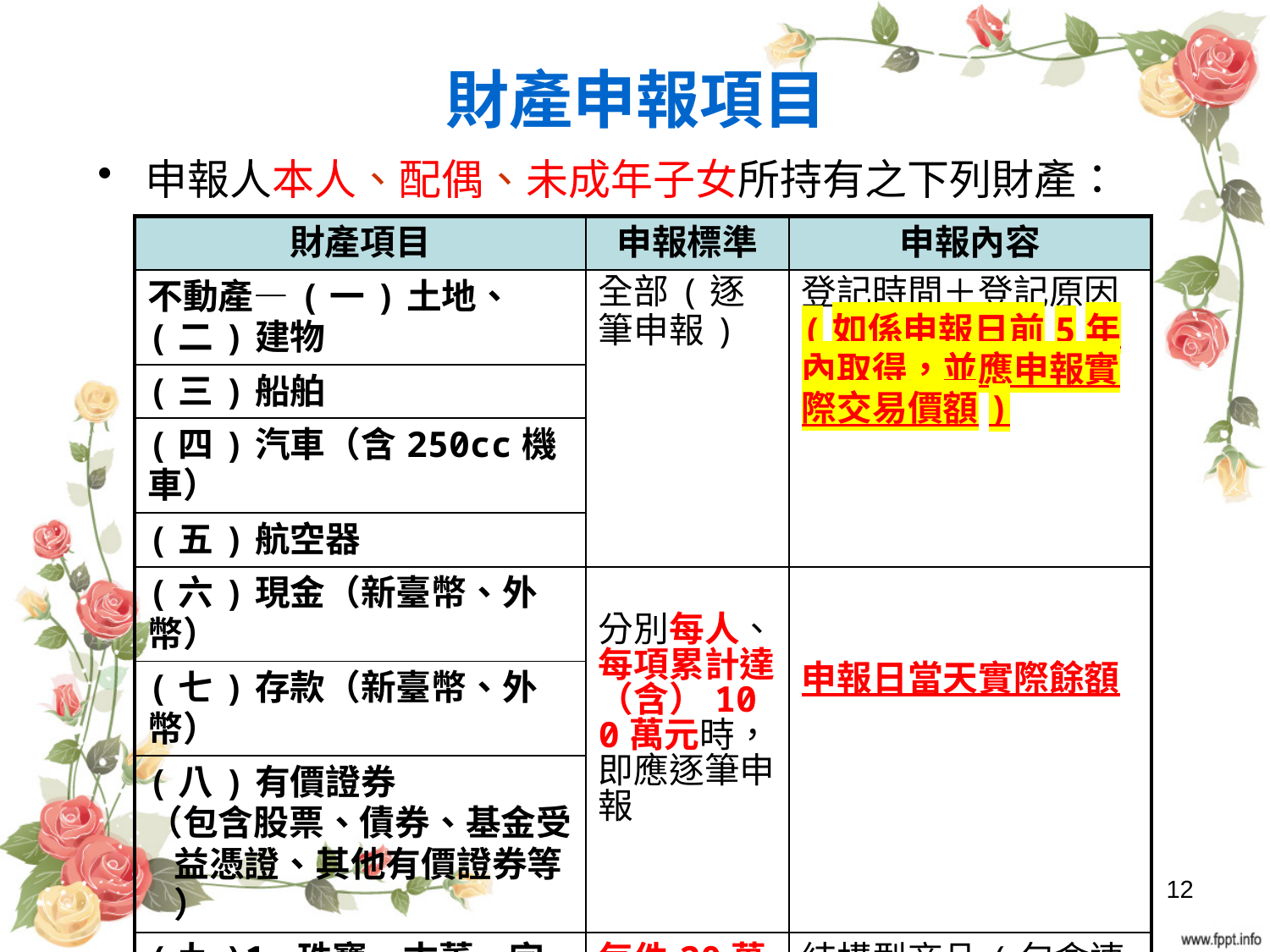

# 財產申報項目
申報人本人、配偶、未成年子女所持有之下列財產：
| 財產項目 | 申報標準 | 申報內容 |
| --- | --- | --- |
| 不動產—(一)土地、(二)建物 | 全部(逐筆申報) | 登記時間＋登記原因 (如係申報日前5年內取得，並應申報實際交易價額) |
| (三)船舶 |  |  |
| (四)汽車（含250cc機車） |  |  |
| (五)航空器 |  |  |
| (六)現金（新臺幣、外幣） | 分別每人、 每項累計達（含）100萬元時，即應逐筆申報 | 申報日當天實際餘額 |
| (七)存款（新臺幣、外幣） |  |  |
| (八)有價證券 （包含股票、債券、基金受 益憑證、其他有價證券等 ） |  |  |
| (九)1.珠寶、古董、字畫 及其他具有相當價 值之財產 | 每件20萬 | 結構型商品(包含連動債)亦應申報，以投資金額作為申報標準 |
12